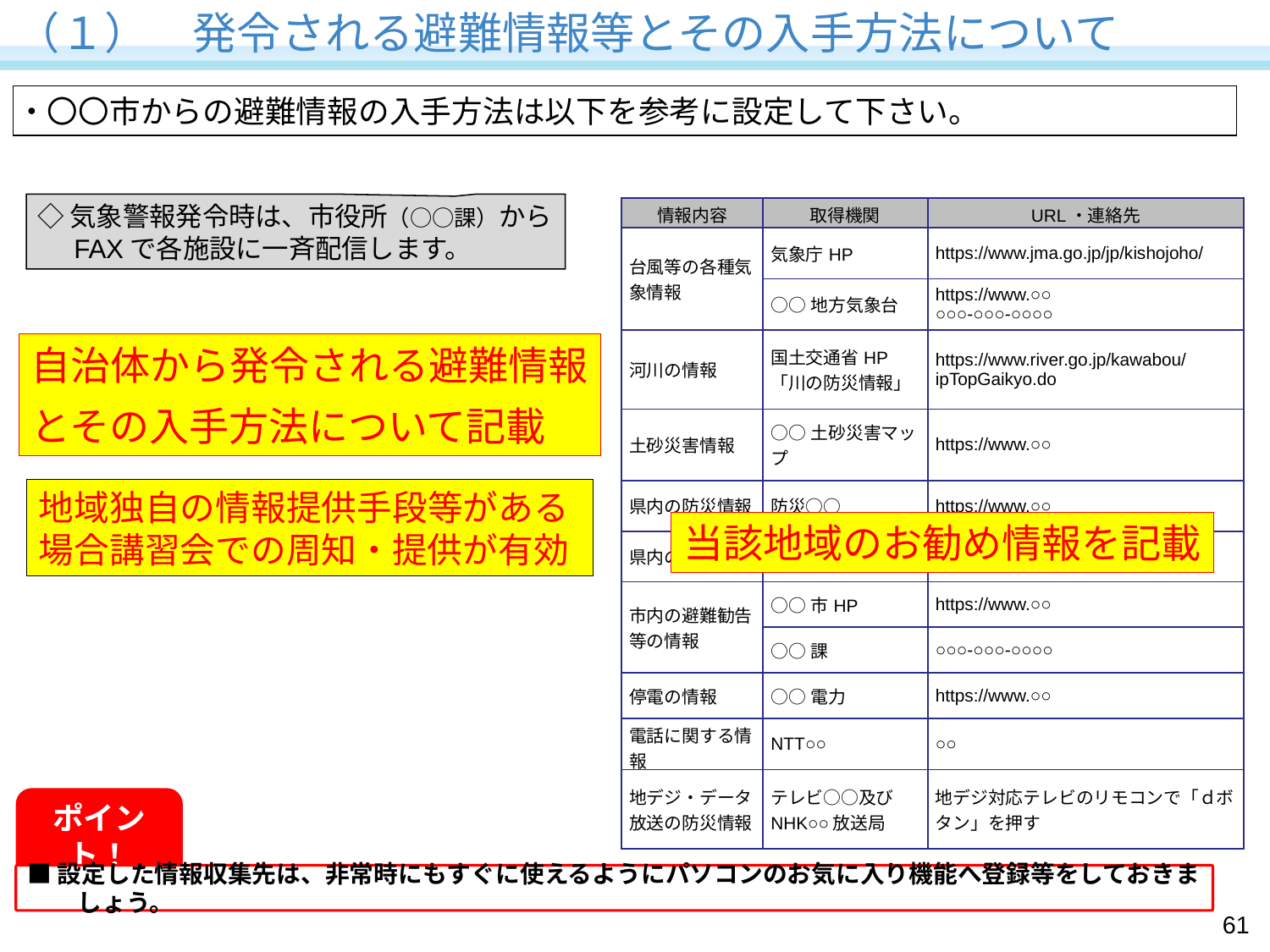

（１）　発令される避難情報等とその入手方法について
・〇〇市からの避難情報の入手方法は以下を参考に設定して下さい。
◇気象警報発令時は、市役所（○○課）からFAXで各施設に一斉配信します。
| 情報内容 | 取得機関 | URL・連絡先 |
| --- | --- | --- |
| 台風等の各種気象情報 | 気象庁HP | https://www.jma.go.jp/jp/kishojoho/ |
|  | ○○地方気象台 | https://www.○○ ○○○-○○○-○○○○ |
| 河川の情報 | 国土交通省HP 「川の防災情報」 | https://www.river.go.jp/kawabou/ipTopGaikyo.do |
| 土砂災害情報 | ○○土砂災害マップ | https://www.○○ |
| 県内の防災情報 | 防災○○ | https://www.○○ |
| 県内の道路情報 | ○○県道路情報 | https://www.○○ |
| 市内の避難勧告等の情報 | ○○市HP | https://www.○○ |
|  | ○○課 | ○○○-○○○-○○○○ |
| 停電の情報 | ○○電力 | https://www.○○ |
| 電話に関する情報 | NTT○○ | ○○ |
| 地デジ・データ放送の防災情報 | テレビ○○及びNHK○○放送局 | 地デジ対応テレビのリモコンで「ｄボタン」を押す |
自治体から発令される避難情報
とその入手方法について記載
地域独自の情報提供手段等がある場合講習会での周知・提供が有効
当該地域のお勧め情報を記載
ポイント！
■設定した情報収集先は、非常時にもすぐに使えるようにパソコンのお気に入り機能へ登録等をしておきましょう。
61